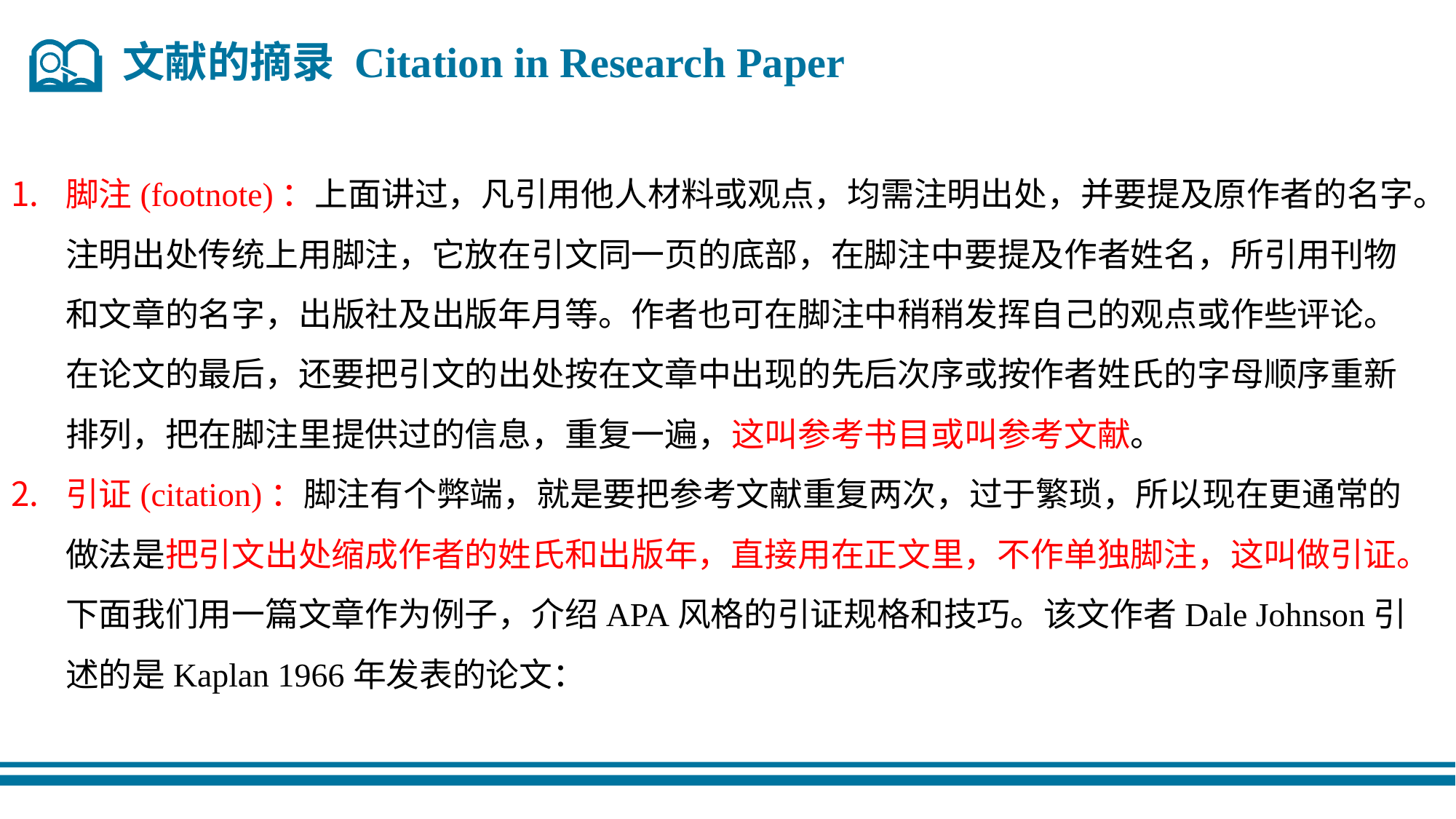

文献的摘录 Citation in Research Paper
脚注(footnote)：上面讲过，凡引用他人材料或观点，均需注明出处，并要提及原作者的名字。注明出处传统上用脚注，它放在引文同一页的底部，在脚注中要提及作者姓名，所引用刊物和文章的名字，出版社及出版年月等。作者也可在脚注中稍稍发挥自己的观点或作些评论。在论文的最后，还要把引文的出处按在文章中出现的先后次序或按作者姓氏的字母顺序重新排列，把在脚注里提供过的信息，重复一遍，这叫参考书目或叫参考文献。
引证(citation)：脚注有个弊端，就是要把参考文献重复两次，过于繁琐，所以现在更通常的做法是把引文出处缩成作者的姓氏和出版年，直接用在正文里，不作单独脚注，这叫做引证。下面我们用一篇文章作为例子，介绍APA风格的引证规格和技巧。该文作者Dale Johnson引述的是Kaplan 1966年发表的论文：